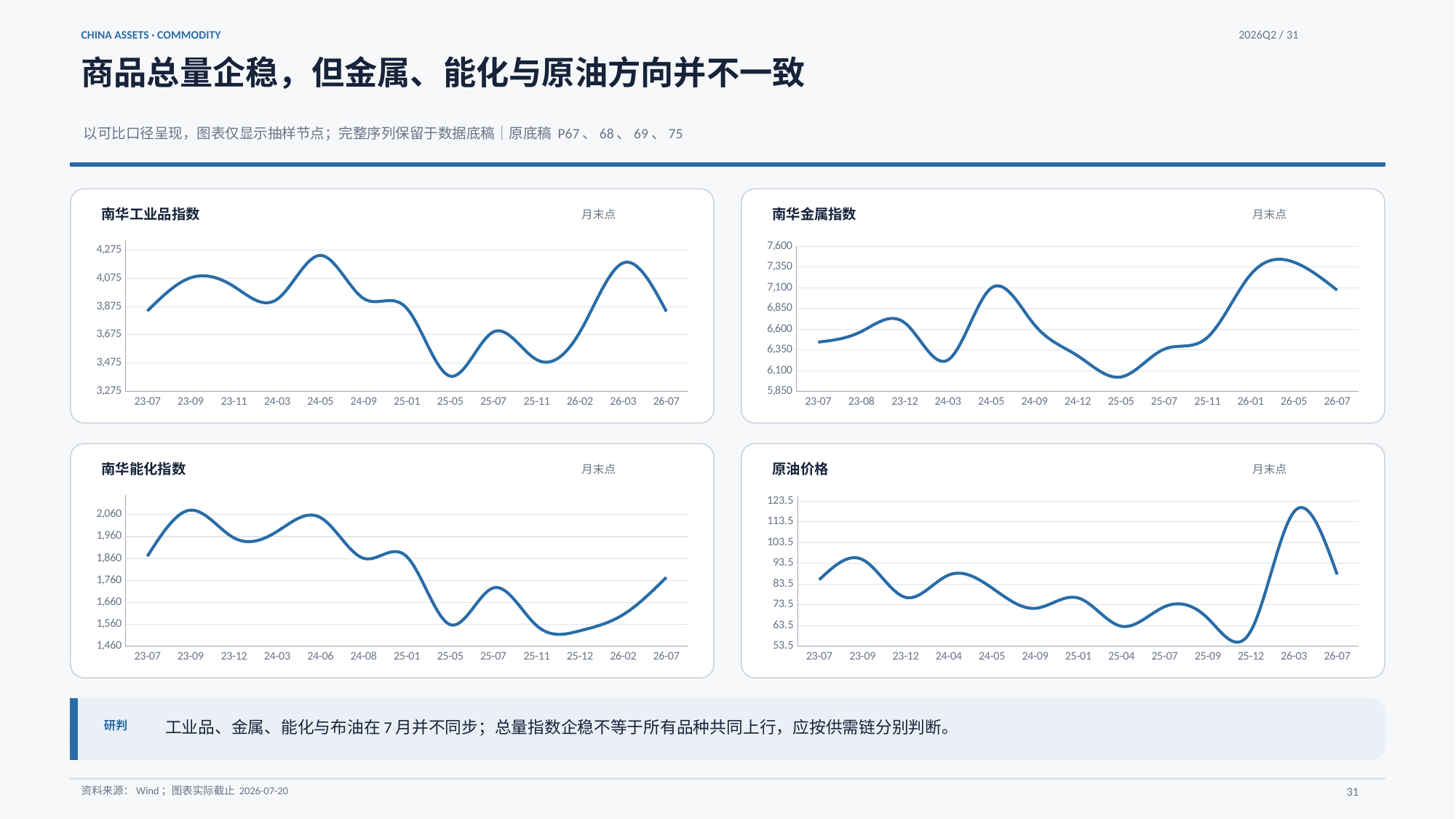

CHINA ASSETS · COMMODITY
2026Q2 / 31
商品总量企稳，但金属、能化与原油方向并不一致
以可比口径呈现，图表仅显示抽样节点；完整序列保留于数据底稿｜原底稿 P67、68、69、75

南华工业品指数
南华金属指数
月末点
月末点

### Chart

| Category |  |
|---|---|
| 23-07 | 3843.58 |
| 23-09 | 4078.2 |
| 23-11 | 4016.72 |
| 24-03 | 3926.1 |
| 24-05 | 4236.34 |
| 24-09 | 3931.59 |
| 25-01 | 3861.58 |
| 25-05 | 3383.03 |
| 25-07 | 3694.96 |
| 25-11 | 3499.25 |
| 26-02 | 3694.04 |
| 26-03 | 4182.83 |
| 26-07 | 3840.0 |

### Chart

| Category |  |
|---|---|
| 23-07 | 6443.96 |
| 23-08 | 6571.87 |
| 23-12 | 6677.62 |
| 24-03 | 6227.91 |
| 24-05 | 7095.89 |
| 24-09 | 6653.68 |
| 24-12 | 6279.75 |
| 25-05 | 6023.71 |
| 25-07 | 6358.3 |
| 25-11 | 6500.08 |
| 26-01 | 7258.81 |
| 26-05 | 7408.54 |
| 26-07 | 7070.25 |

南华能化指数
原油价格
月末点
月末点

### Chart

| Category |  |
|---|---|
| 23-07 | 1869.75 |
| 23-09 | 2080.08 |
| 23-12 | 1953.94 |
| 24-03 | 1983.1 |
| 24-06 | 2046.71 |
| 24-08 | 1860.76 |
| 25-01 | 1868.0 |
| 25-05 | 1558.33 |
| 25-07 | 1725.7 |
| 25-11 | 1553.85 |
| 25-12 | 1530.2 |
| 26-02 | 1603.56 |
| 26-07 | 1773.68 |

### Chart

| Category |  |
|---|---|
| 23-07 | 85.56 |
| 23-09 | 95.31 |
| 23-12 | 77.04 |
| 24-04 | 87.86 |
| 24-05 | 81.62 |
| 24-09 | 71.77 |
| 25-01 | 76.76 |
| 25-04 | 63.12 |
| 25-07 | 72.53 |
| 25-09 | 67.02 |
| 25-12 | 60.85 |
| 26-03 | 118.35 |
| 26-07 | 88.1 |

工业品、金属、能化与布油在7月并不同步；总量指数企稳不等于所有品种共同上行，应按供需链分别判断。
研判

资料来源：Wind；图表实际截止 2026-07-20
31